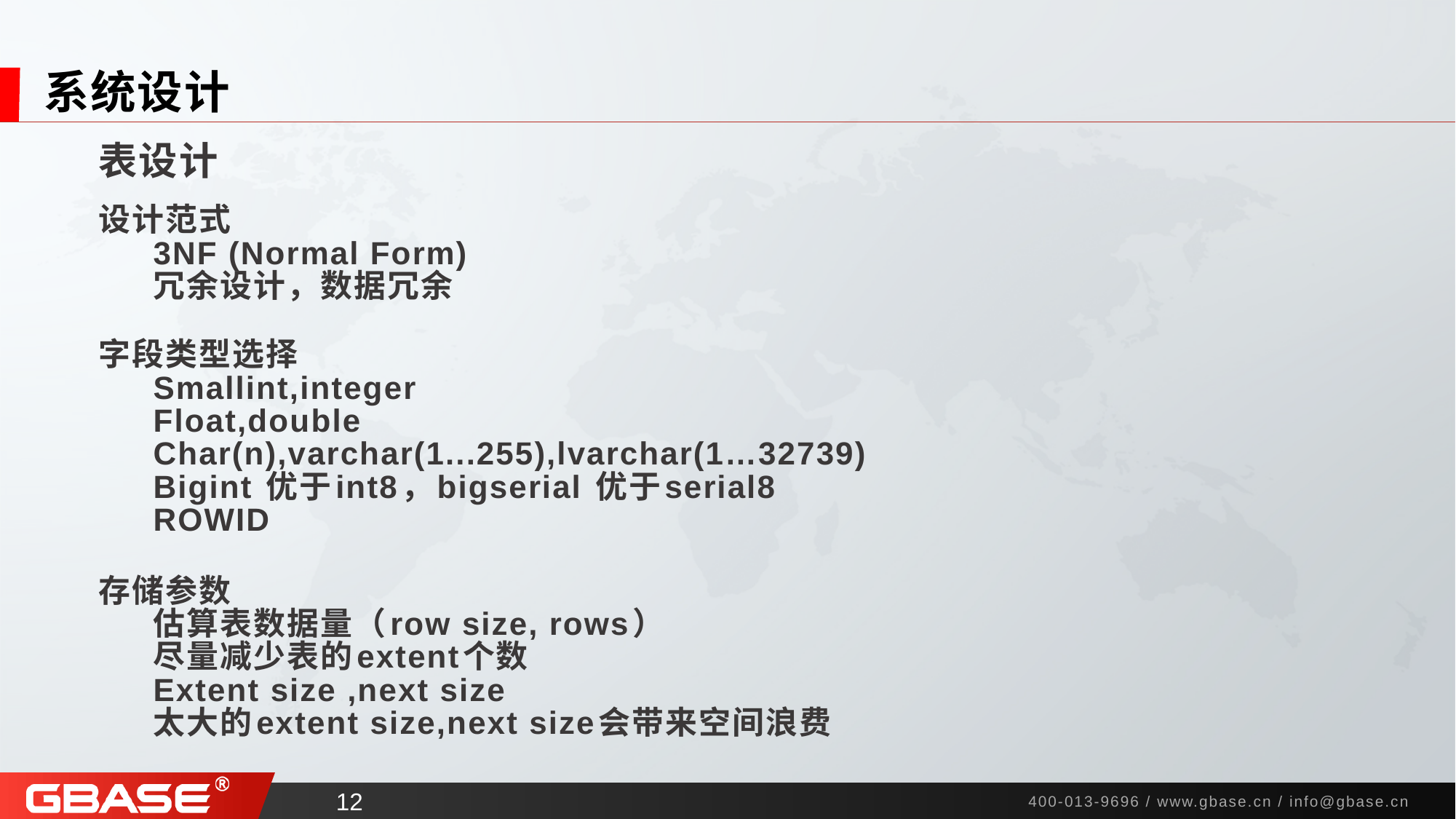

# 系统设计
表设计
设计范式
3NF (Normal Form)
冗余设计，数据冗余

字段类型选择
Smallint,integer
Float,double
Char(n),varchar(1...255),lvarchar(1…32739)
Bigint 优于int8，bigserial 优于serial8
ROWID

存储参数
估算表数据量（row size, rows）
尽量减少表的extent个数
Extent size ,next size
太大的extent size,next size会带来空间浪费